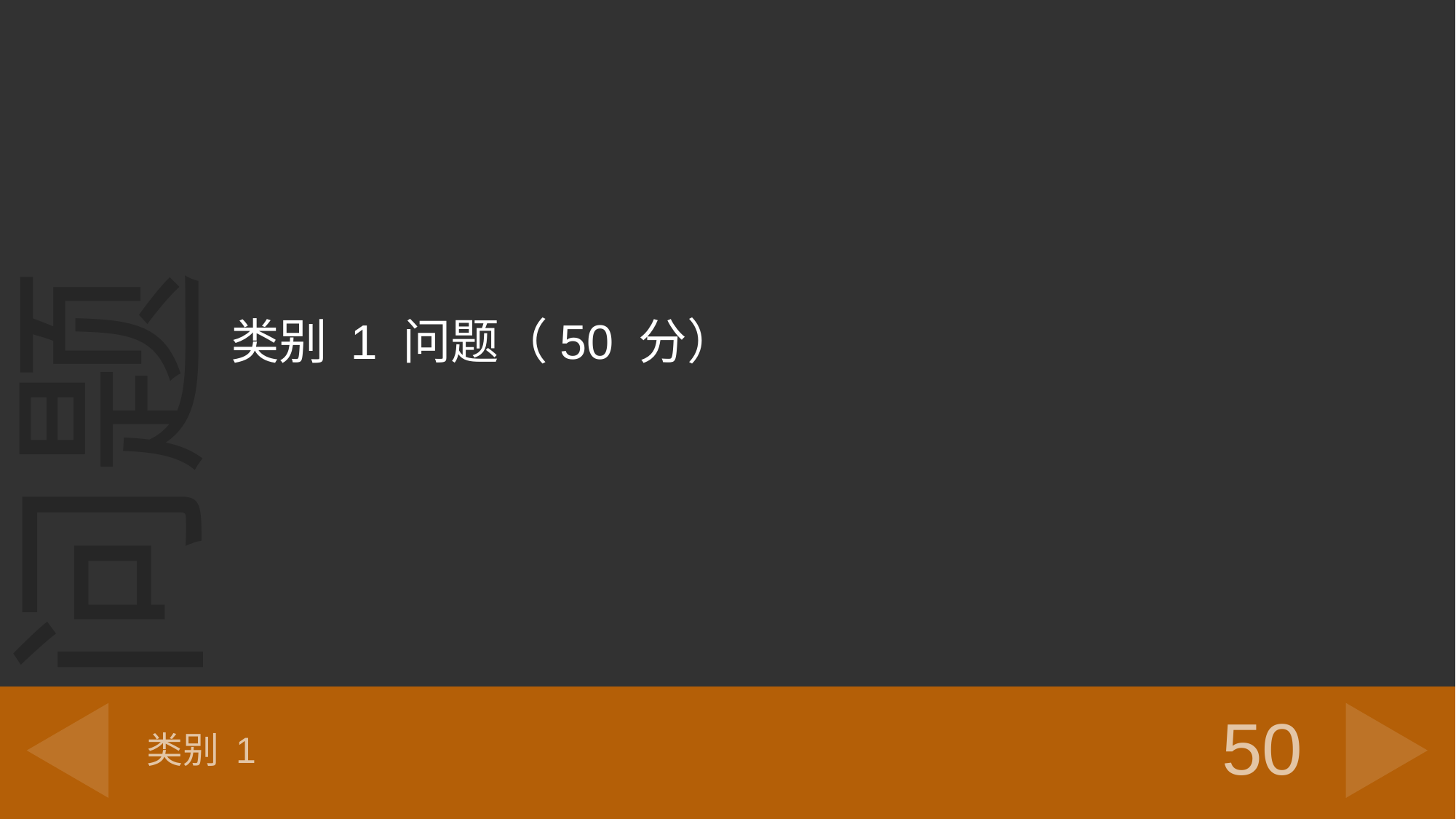

类别 1 问题（50 分）
# 类别 1
50